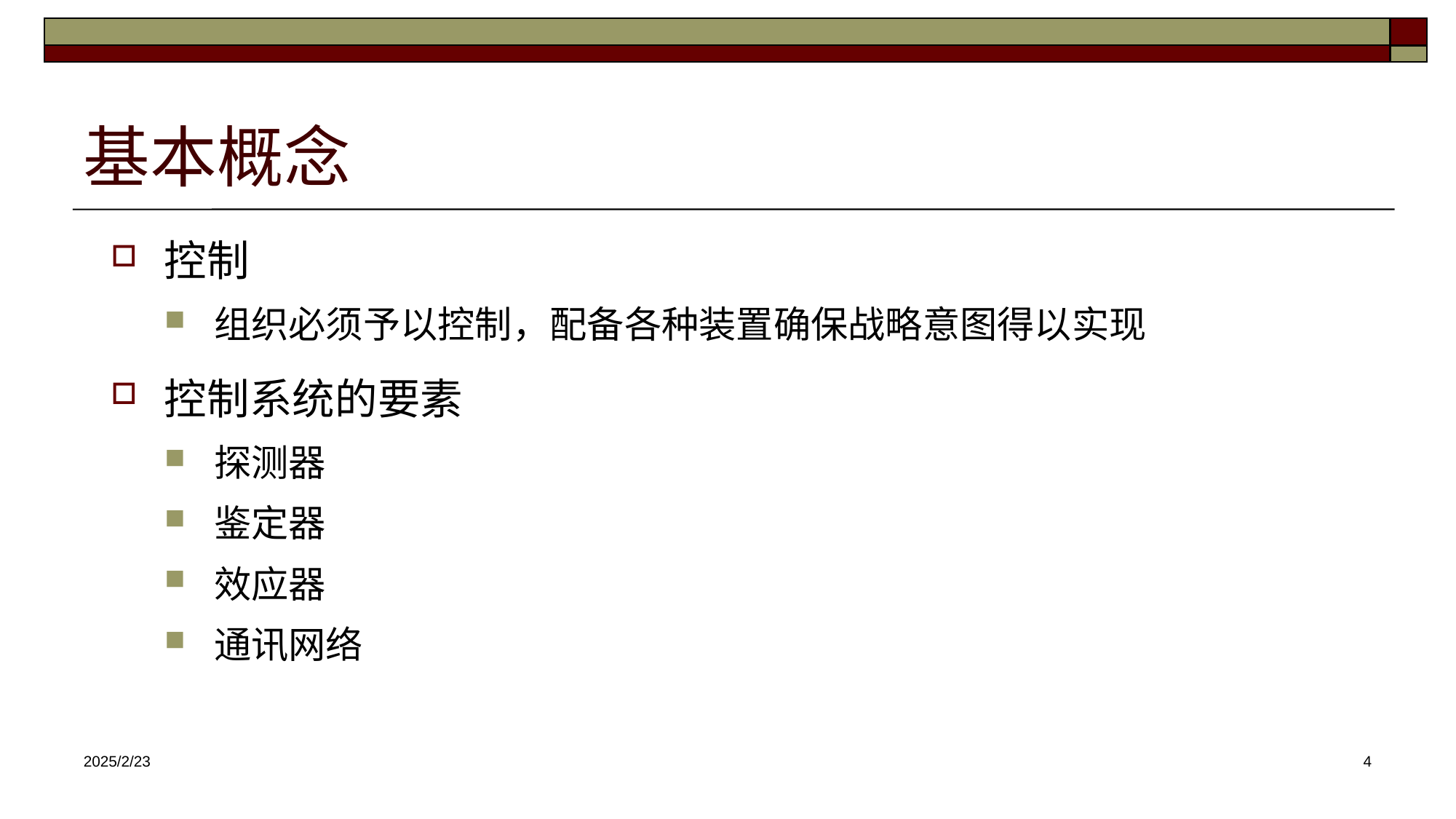

# 基本概念
控制
组织必须予以控制，配备各种装置确保战略意图得以实现
控制系统的要素
探测器
鉴定器
效应器
通讯网络

2025/2/23
4